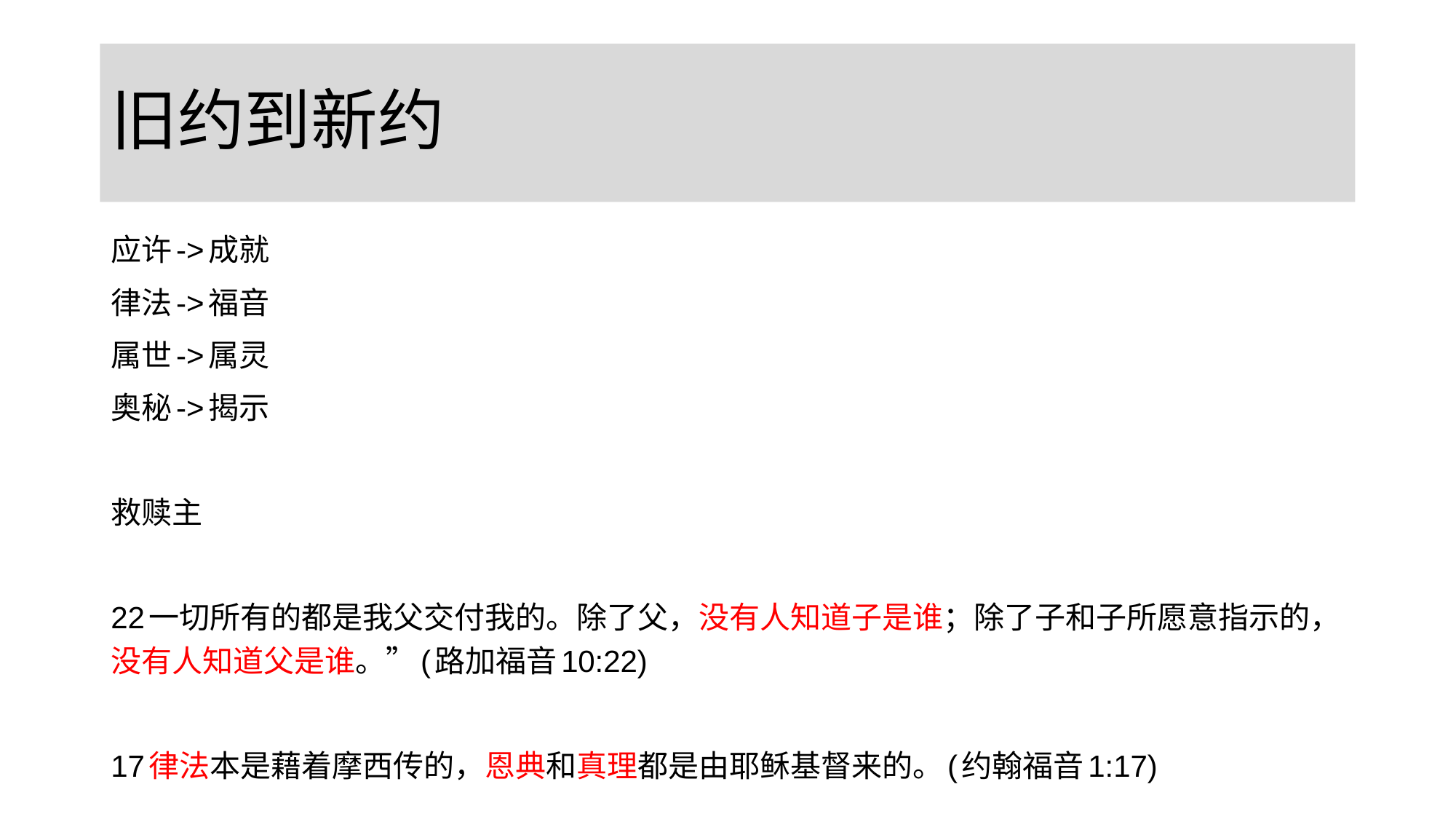

# 旧约到新约
应许->成就
律法->福音
属世->属灵
奥秘->揭示

救赎主

22一切所有的都是我父交付我的。除了父，没有人知道子是谁；除了子和子所愿意指示的，没有人知道父是谁。”(路加福音10:22)

17律法本是藉着摩西传的，恩典和真理都是由耶稣基督来的。(约翰福音1:17)